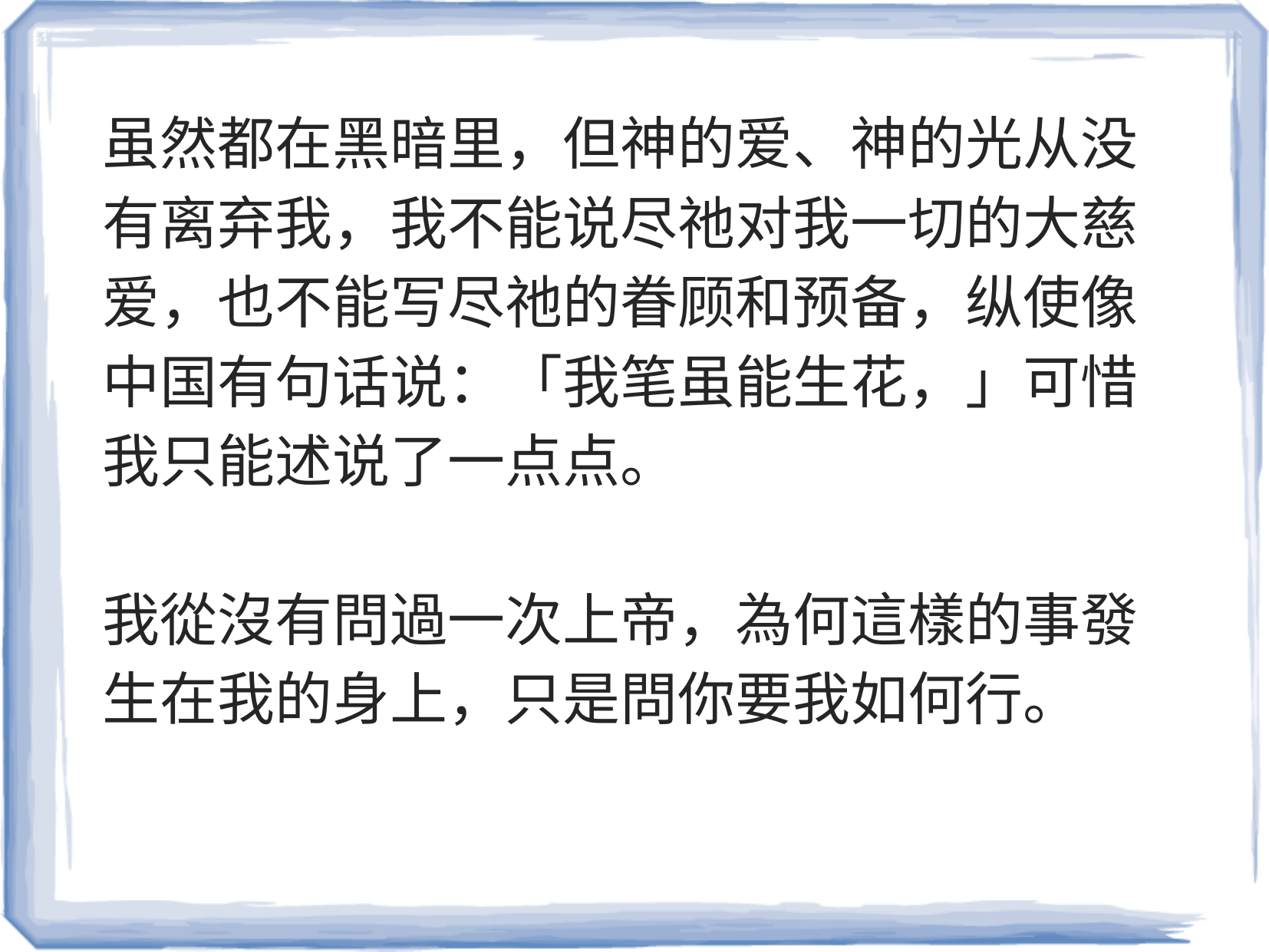

虽然都在黑暗里，但神的爱、神的光从没有离弃我，我不能说尽祂对我一切的大慈爱，也不能写尽祂的眷顾和预备，纵使像中国有句话说：「我笔虽能生花，」可惜我只能述说了一点点。

我從沒有問過一次上帝，為何這樣的事發生在我的身上，只是問你要我如何行。